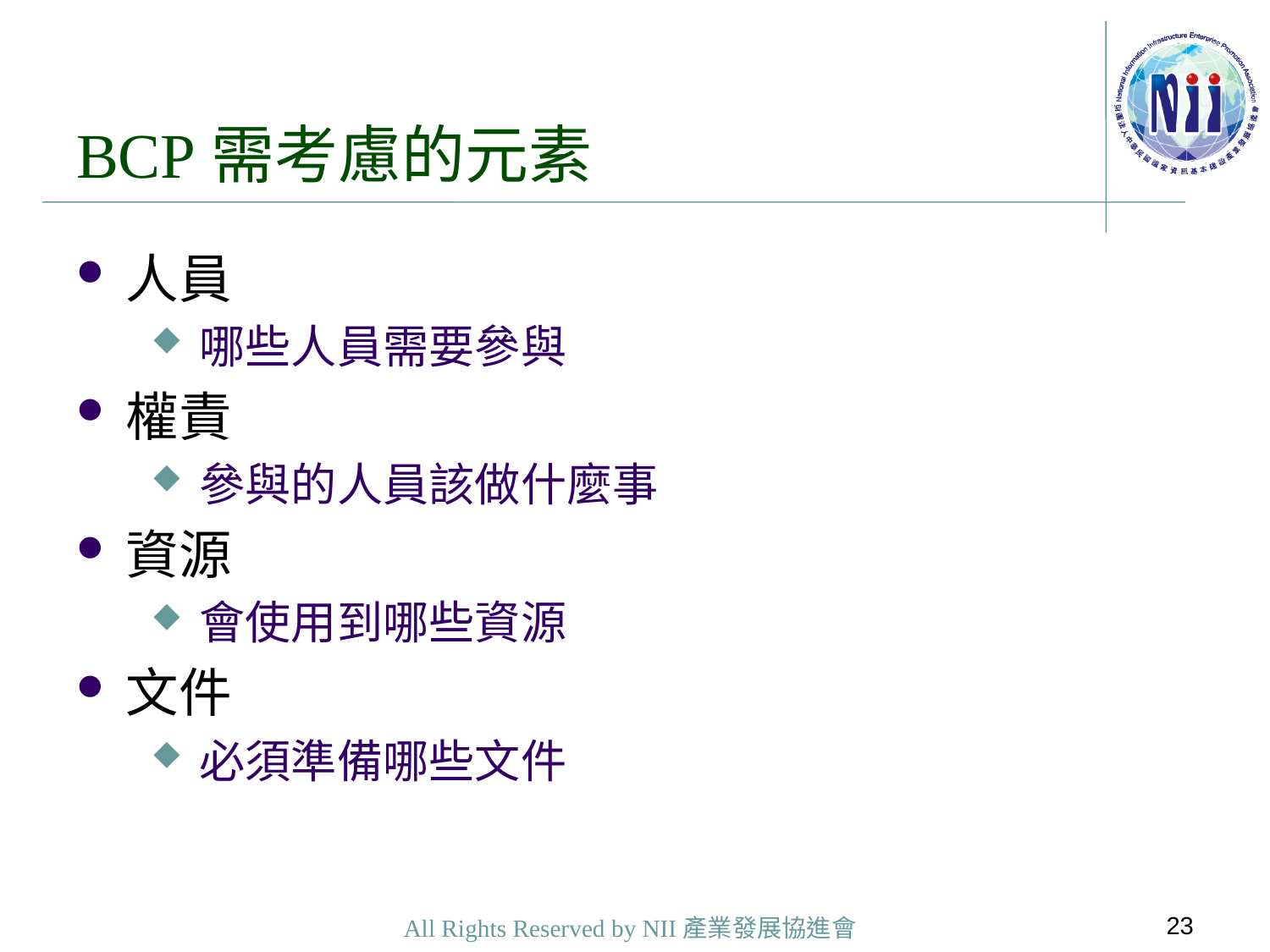

# BCP需考慮的元素
人員
哪些人員需要參與
權責
參與的人員該做什麼事
資源
會使用到哪些資源
文件
必須準備哪些文件
23
All Rights Reserved by NII產業發展協進會